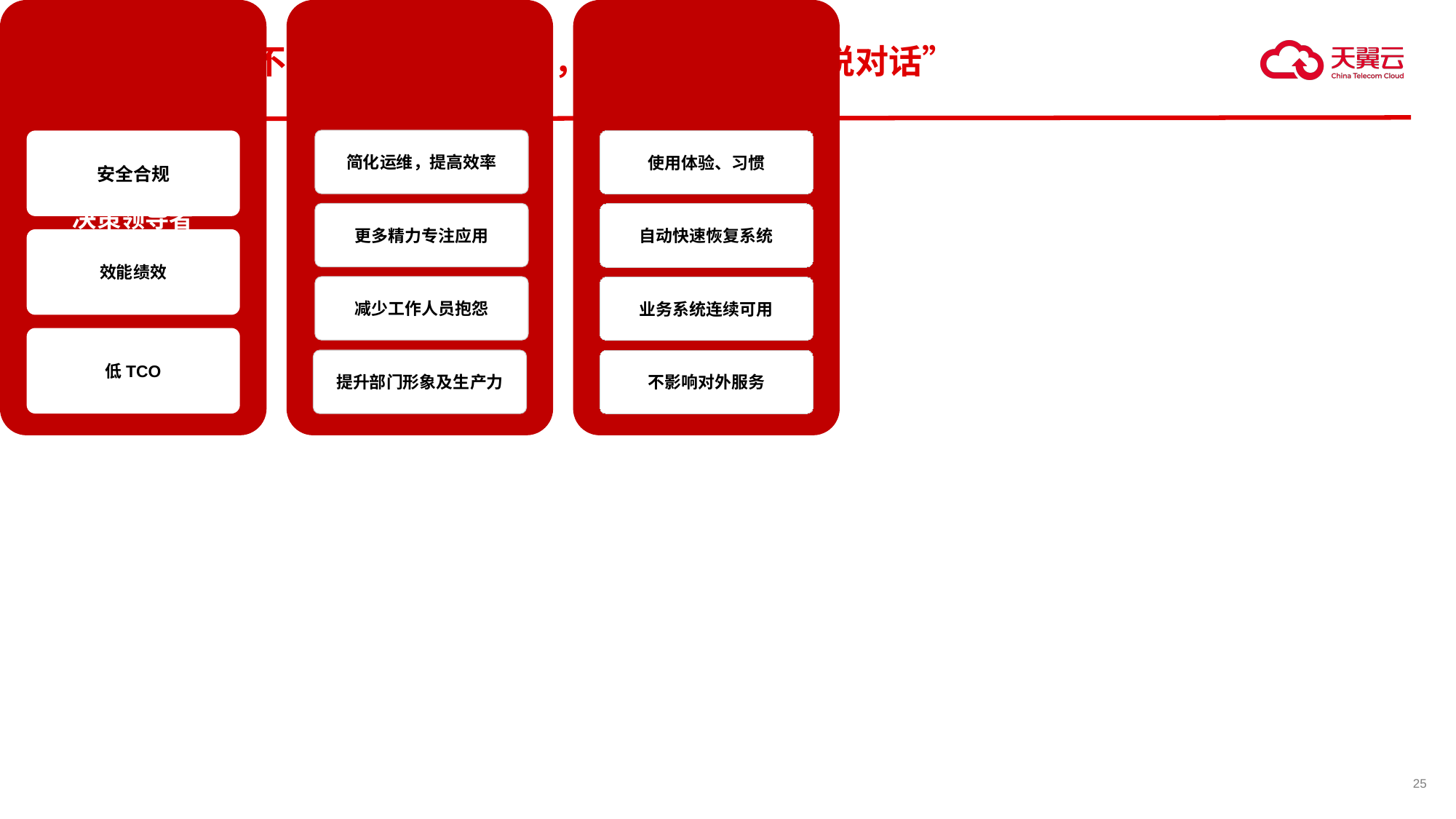

第三步：面对不同的客户角色需求，应该“讲痛点，说对话”
决策领导者
安全合规
效能绩效
低TCO
IT运维管理层
简化运维，提高效率
更多精力专注应用
减少工作人员抱怨
提升部门形象及生产力
终端使用者
使用体验、习惯
自动快速恢复系统
业务系统连续可用
不影响对外服务